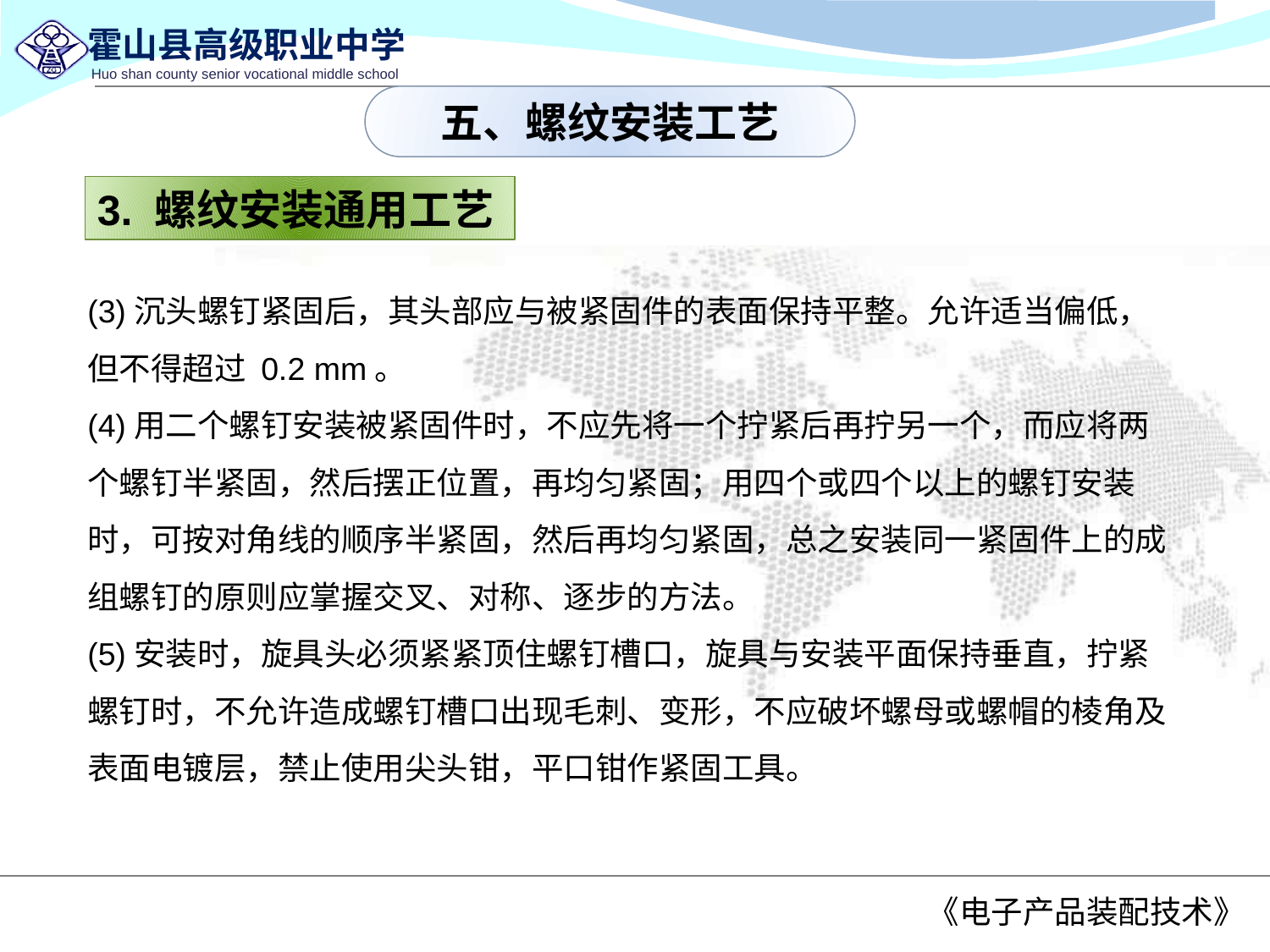

五、螺纹安装工艺
3. 螺纹安装通用工艺
(3)沉头螺钉紧固后，其头部应与被紧固件的表面保持平整。允许适当偏低，但不得超过 0.2 mm。
(4)用二个螺钉安装被紧固件时，不应先将一个拧紧后再拧另一个，而应将两个螺钉半紧固，然后摆正位置，再均匀紧固；用四个或四个以上的螺钉安装时，可按对角线的顺序半紧固，然后再均匀紧固，总之安装同一紧固件上的成组螺钉的原则应掌握交叉、对称、逐步的方法。
(5)安装时，旋具头必须紧紧顶住螺钉槽口，旋具与安装平面保持垂直，拧紧螺钉时，不允许造成螺钉槽口出现毛刺、变形，不应破坏螺母或螺帽的棱角及表面电镀层，禁止使用尖头钳，平口钳作紧固工具。